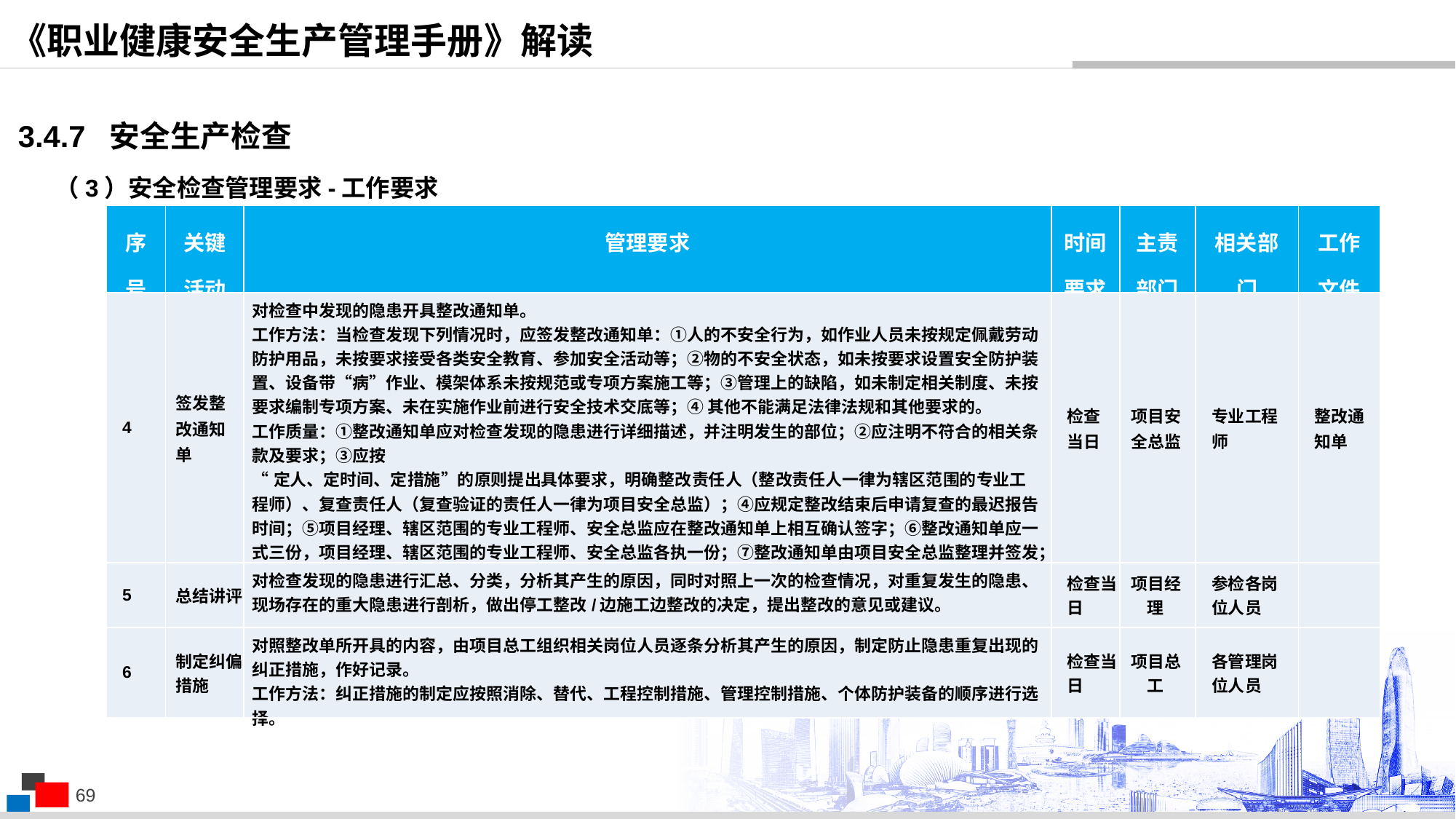

《职业健康安全生产管理手册》解读
3.4.7  安全生产检查
（3）安全检查管理要求-工作要求
| 序号 | 关键活动 | 管理要求 | 时间要求 | 主责部门 | 相关部门 | 工作文件 |
| --- | --- | --- | --- | --- | --- | --- |
| 4 | 签发整改通知单 | 对检查中发现的隐患开具整改通知单。 工作方法：当检查发现下列情况时，应签发整改通知单：①人的不安全行为，如作业人员未按规定佩戴劳动防护用品，未按要求接受各类安全教育、参加安全活动等；②物的不安全状态，如未按要求设置安全防护装置、设备带“病”作业、模架体系未按规范或专项方案施工等；③管理上的缺陷，如未制定相关制度、未按要求编制专项方案、未在实施作业前进行安全技术交底等；④ 其他不能满足法律法规和其他要求的。 工作质量：①整改通知单应对检查发现的隐患进行详细描述，并注明发生的部位；②应注明不符合的相关条款及要求；③应按 “定人、定时间、定措施”的原则提出具体要求，明确整改责任人（整改责任人一律为辖区范围的专业工程师）、复查责任人（复查验证的责任人一律为项目安全总监）；④应规定整改结束后申请复查的最迟报告时间；⑤项目经理、辖区范围的专业工程师、安全总监应在整改通知单上相互确认签字；⑥整改通知单应一式三份，项目经理、辖区范围的专业工程师、安全总监各执一份；⑦整改通知单由项目安全总监整理并签发；⑧专业工程师应将要求整改的内容书面下达给辖区范围的劳务分包或专业承包单位负责人，双方履行签字手续。 | 检查当日 | 项目安全总监 | 专业工程师 | 整改通知单 |
| 5 | 总结讲评 | 对检查发现的隐患进行汇总、分类，分析其产生的原因，同时对照上一次的检查情况，对重复发生的隐患、现场存在的重大隐患进行剖析，做出停工整改/边施工边整改的决定，提出整改的意见或建议。 | 检查当日 | 项目经理 | 参检各岗位人员 |  |
| 6 | 制定纠偏措施 | 对照整改单所开具的内容，由项目总工组织相关岗位人员逐条分析其产生的原因，制定防止隐患重复出现的纠正措施，作好记录。 工作方法：纠正措施的制定应按照消除、替代、工程控制措施、管理控制措施、个体防护装备的顺序进行选择。 | 检查当日 | 项目总工 | 各管理岗位人员 |  |